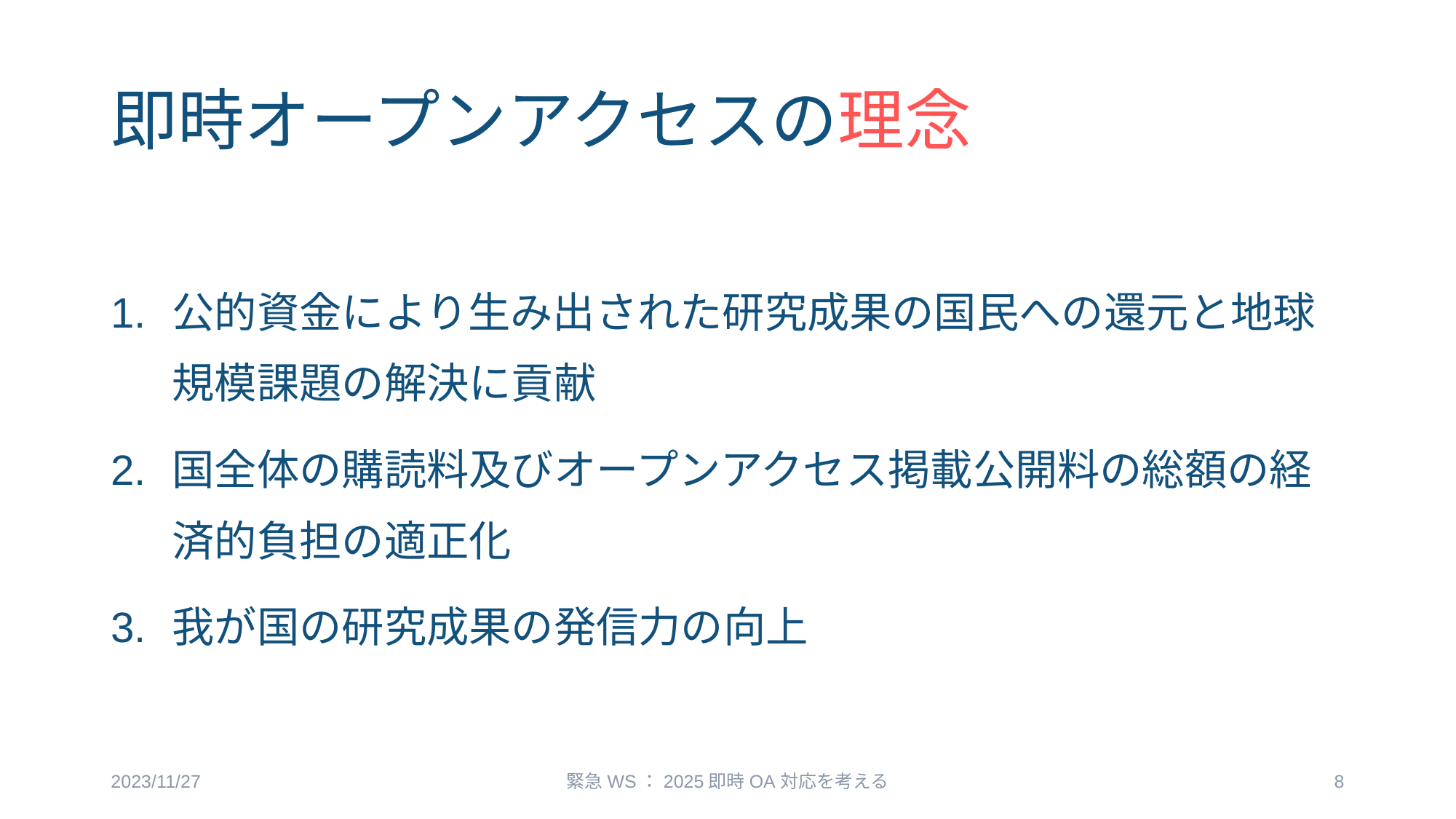

# 即時オープンアクセスの理念
公的資金により生み出された研究成果の国民への還元と地球規模課題の解決に貢献
国全体の購読料及びオープンアクセス掲載公開料の総額の経済的負担の適正化
我が国の研究成果の発信力の向上
2023/11/27
緊急WS：2025即時OA対応を考える
8